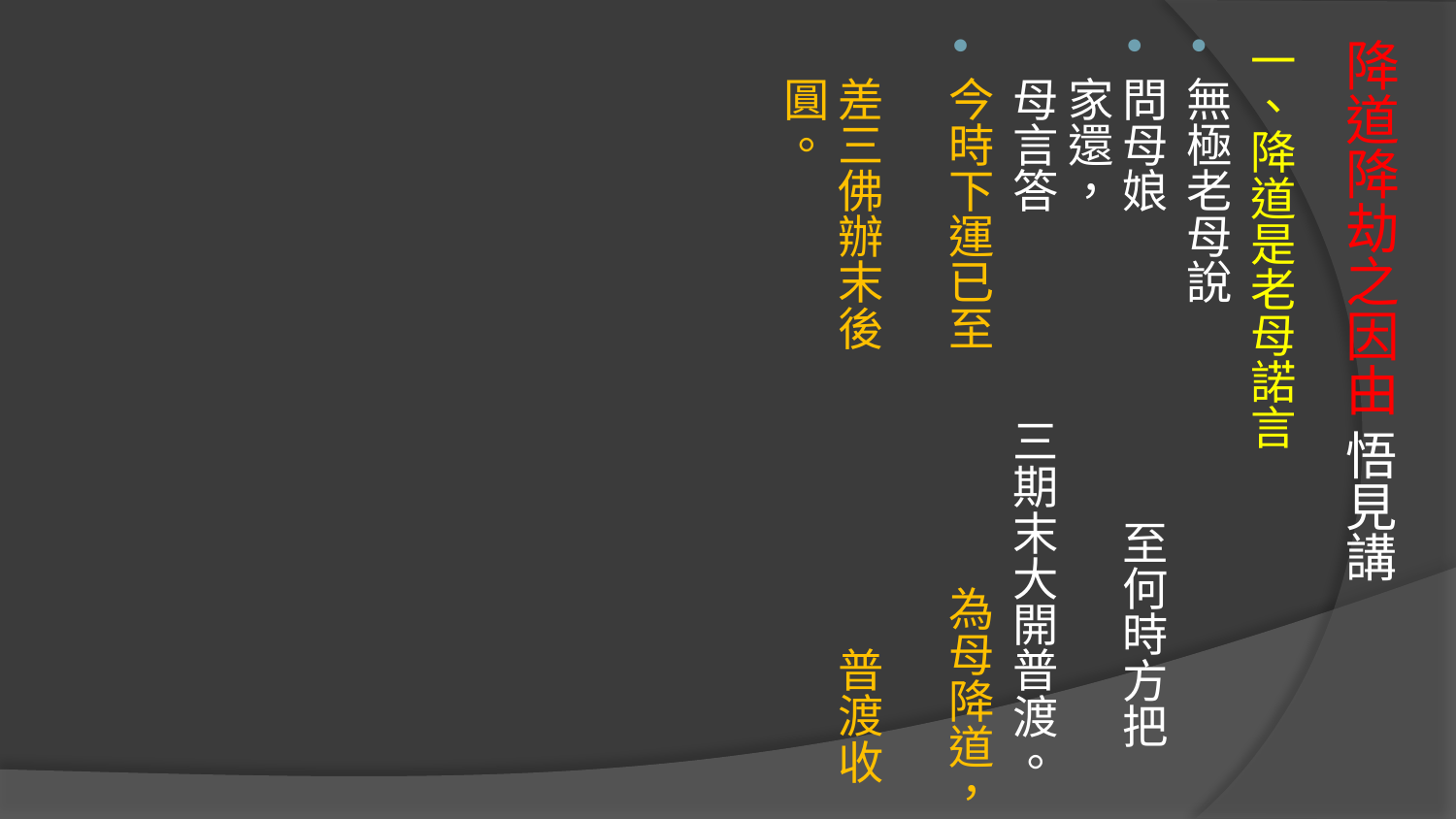

一、降道是老母諾言
無極老母說
問母娘                              至何時方把家還，
母言答                    三期末大開普渡。
今時下運已至                       為母降道，
差三佛辦末後                             普渡收圓。

# 降道降劫之因由 悟見講